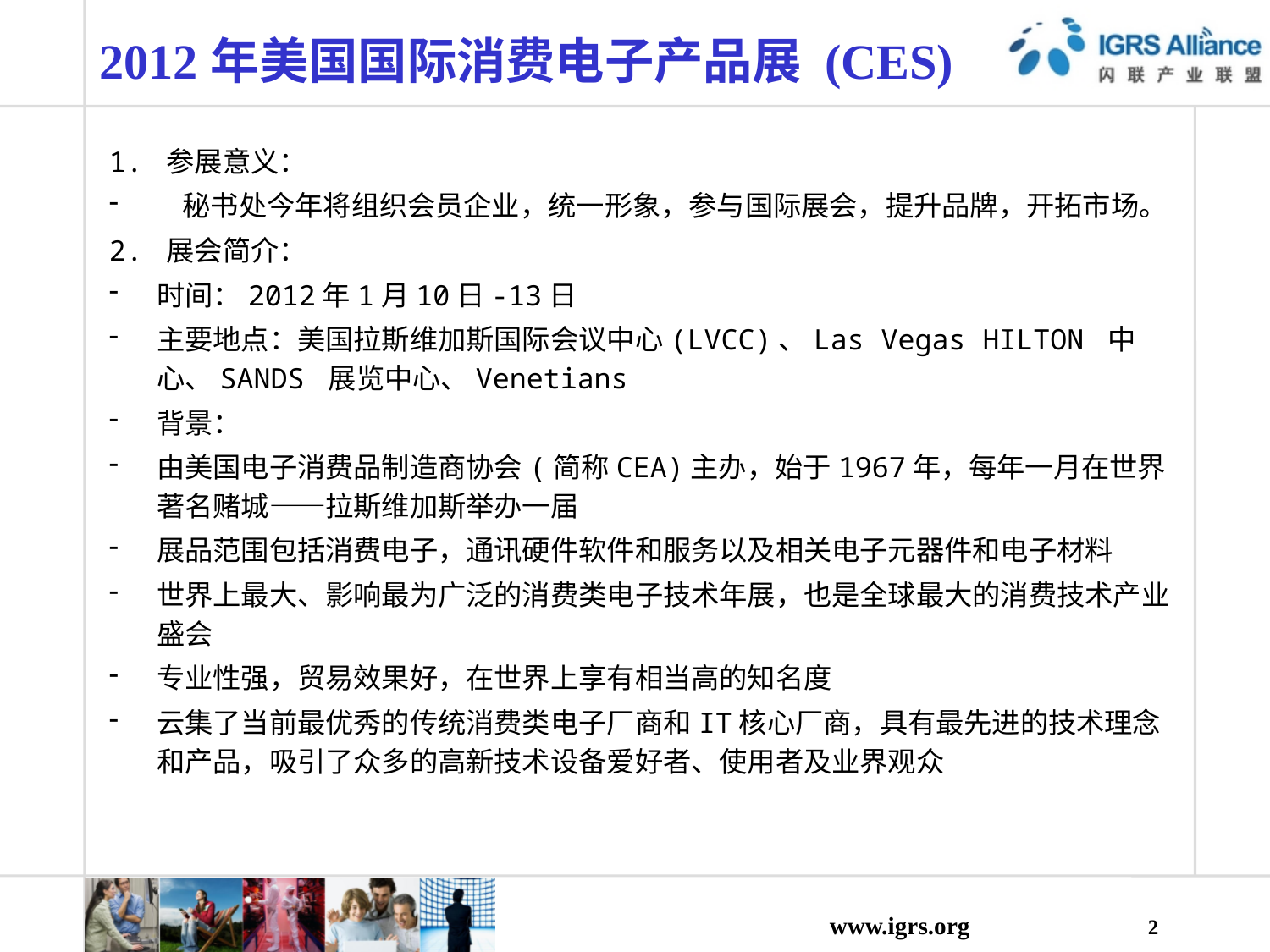

2012年美国国际消费电子产品展 (CES)
1. 参展意义：
   秘书处今年将组织会员企业，统一形象，参与国际展会，提升品牌，开拓市场。
2. 展会简介：
时间：2012年1月10日-13日
主要地点：美国拉斯维加斯国际会议中心(LVCC)、Las Vegas HILTON 中心、SANDS 展览中心、Venetians
背景：
由美国电子消费品制造商协会(简称CEA)主办，始于1967年，每年一月在世界著名赌城——拉斯维加斯举办一届
展品范围包括消费电子，通讯硬件软件和服务以及相关电子元器件和电子材料
世界上最大、影响最为广泛的消费类电子技术年展，也是全球最大的消费技术产业盛会
专业性强，贸易效果好，在世界上享有相当高的知名度
云集了当前最优秀的传统消费类电子厂商和IT核心厂商，具有最先进的技术理念和产品，吸引了众多的高新技术设备爱好者、使用者及业界观众